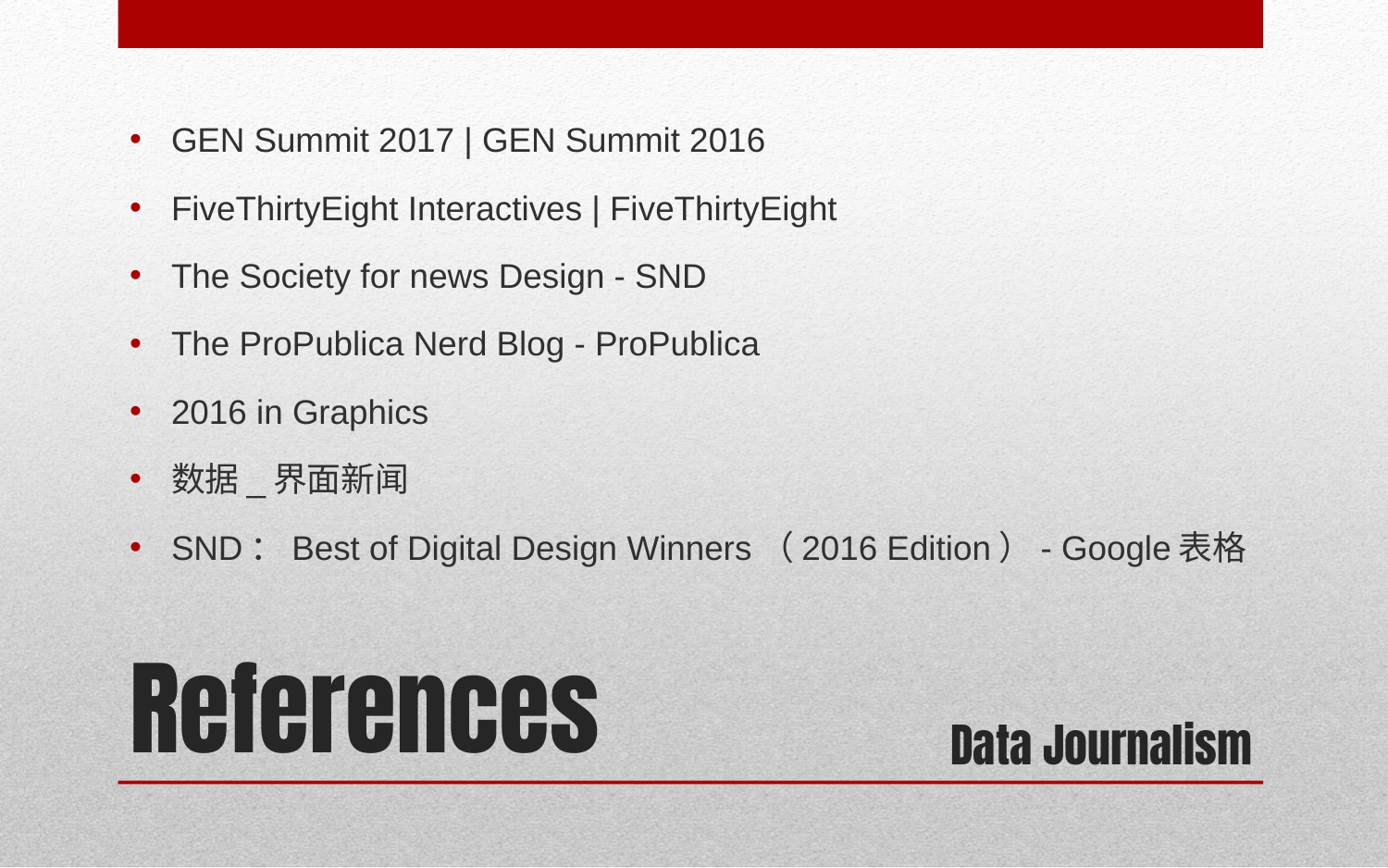

GEN Summit 2017 | GEN Summit 2016
FiveThirtyEight Interactives | FiveThirtyEight
The Society for news Design - SND
The ProPublica Nerd Blog - ProPublica
2016 in Graphics
数据_界面新闻
SND：Best of Digital Design Winners（2016 Edition）- Google表格
# References
Data Journalism